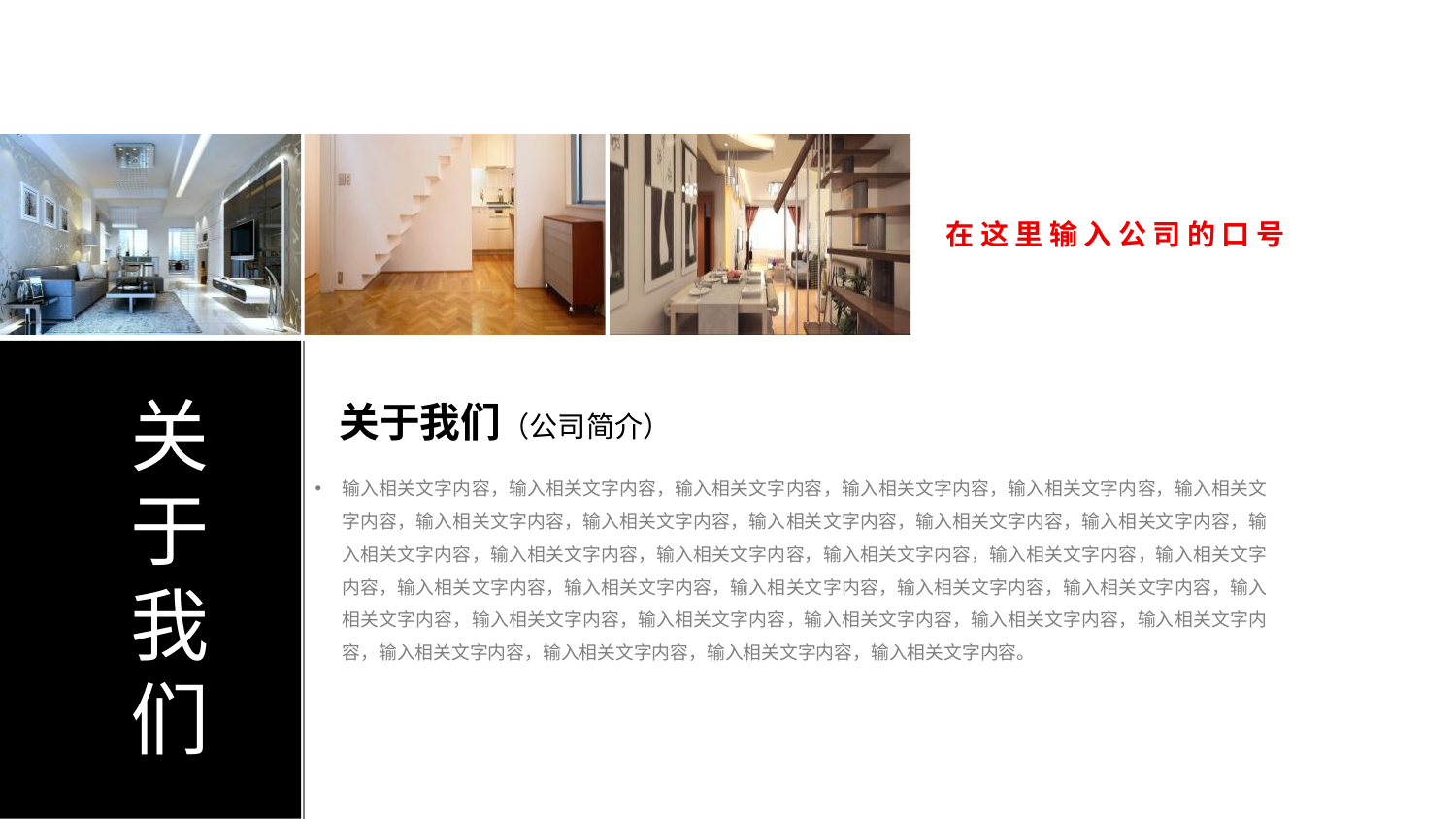

在这里输入公司的口号

关
于
我
们
关于我们（公司简介）
输入相关文字内容，输入相关文字内容，输入相关文字内容，输入相关文字内容，输入相关文字内容，输入相关文字内容，输入相关文字内容，输入相关文字内容，输入相关文字内容，输入相关文字内容，输入相关文字内容，输入相关文字内容，输入相关文字内容，输入相关文字内容，输入相关文字内容，输入相关文字内容，输入相关文字内容，输入相关文字内容，输入相关文字内容，输入相关文字内容，输入相关文字内容，输入相关文字内容，输入相关文字内容，输入相关文字内容，输入相关文字内容，输入相关文字内容，输入相关文字内容，输入相关文字内容，输入相关文字内容，输入相关文字内容，输入相关文字内容，输入相关文字内容。